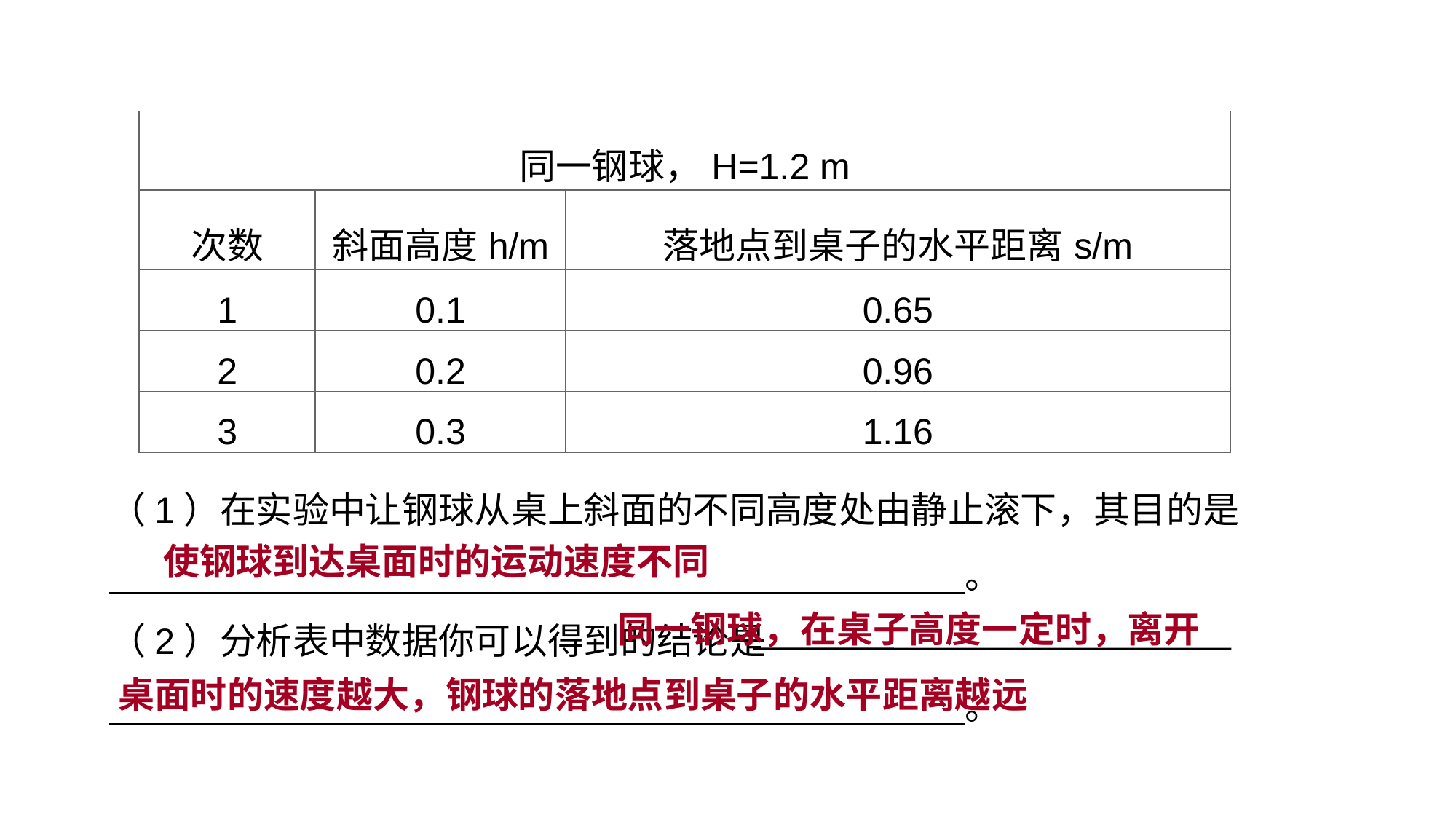

| 同一钢球，H=1.2 m |  |  |
| --- | --- | --- |
| 次数 | 斜面高度h/m | 落地点到桌子的水平距离s/m |
| 1 | 0.1 | 0.65 |
| 2 | 0.2 | 0.96 |
| 3 | 0.3 | 1.16 |
真题回顾 把握考向
（1）在实验中让钢球从桌上斜面的不同高度处由静止滚下，其目的是
　                                                                                                    。
（2）分析表中数据你可以得到的结论是
　                                                                                                    。
使钢球到达桌面时的运动速度不同
                                                            同一钢球，在桌子高度一定时，离开桌面时的速度越大，钢球的落地点到桌子的水平距离越远